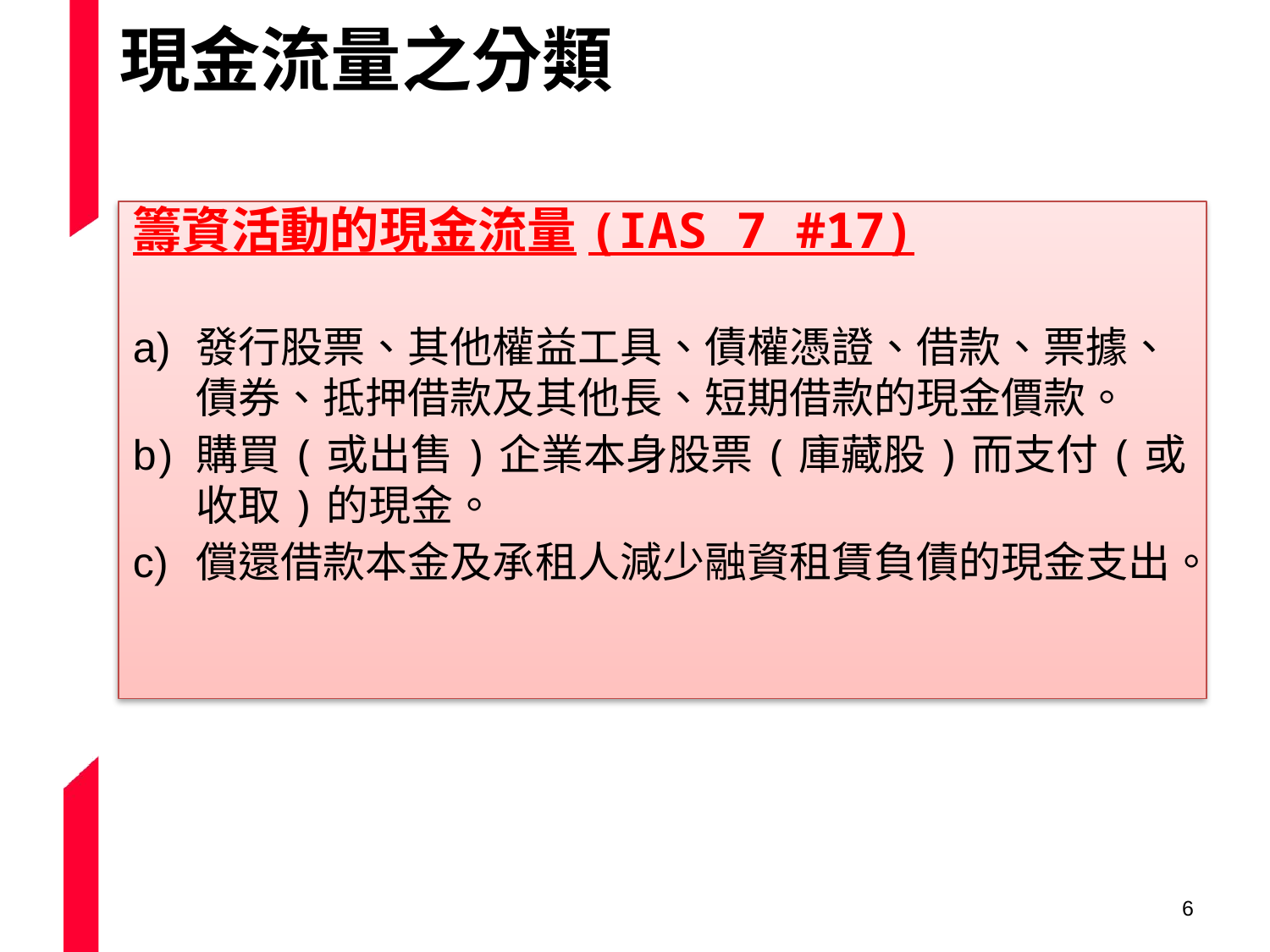

# 現金流量之分類
籌資活動的現金流量(IAS 7 #17)

發行股票、其他權益工具、債權憑證、借款、票據、債券、抵押借款及其他長、短期借款的現金價款。
購買(或出售)企業本身股票(庫藏股)而支付(或收取)的現金。
償還借款本金及承租人減少融資租賃負債的現金支出。

6